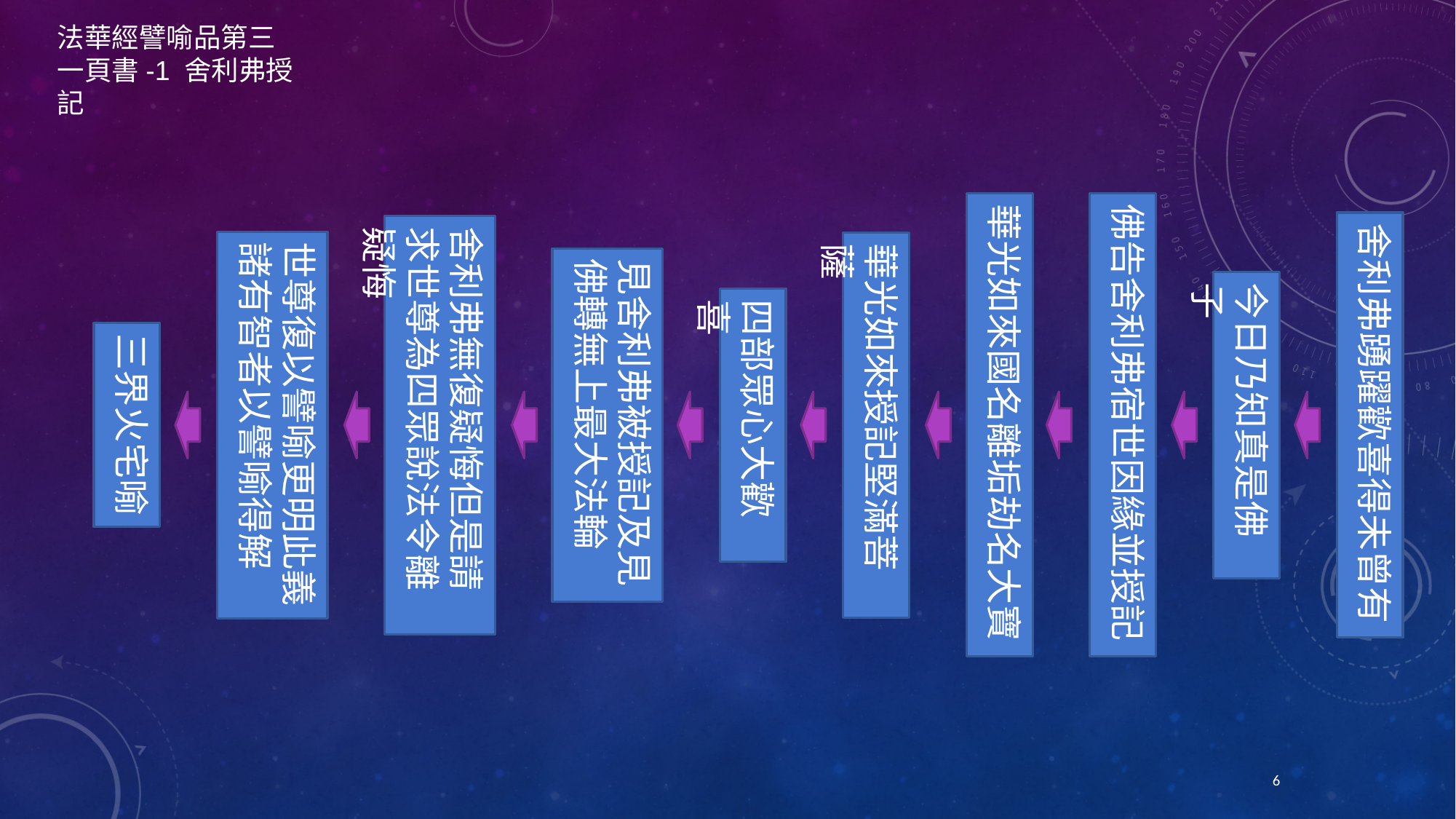

法華經譬喻品第三
一頁書-1 舍利弗授記
華光如來國名離垢劫名大寶
佛告舍利弗宿世因緣並授記
舍利弗踴躍歡喜得未曾有
舍利弗無復疑悔但是請求世尊為四眾說法令離疑悔
世尊復以譬喻更明此義諸有智者以譬喻得解
華光如來授記堅滿菩薩
見舍利弗被授記及見佛轉無上最大法輪
今日乃知真是佛子
四部眾心大歡喜
三界火宅喻

6